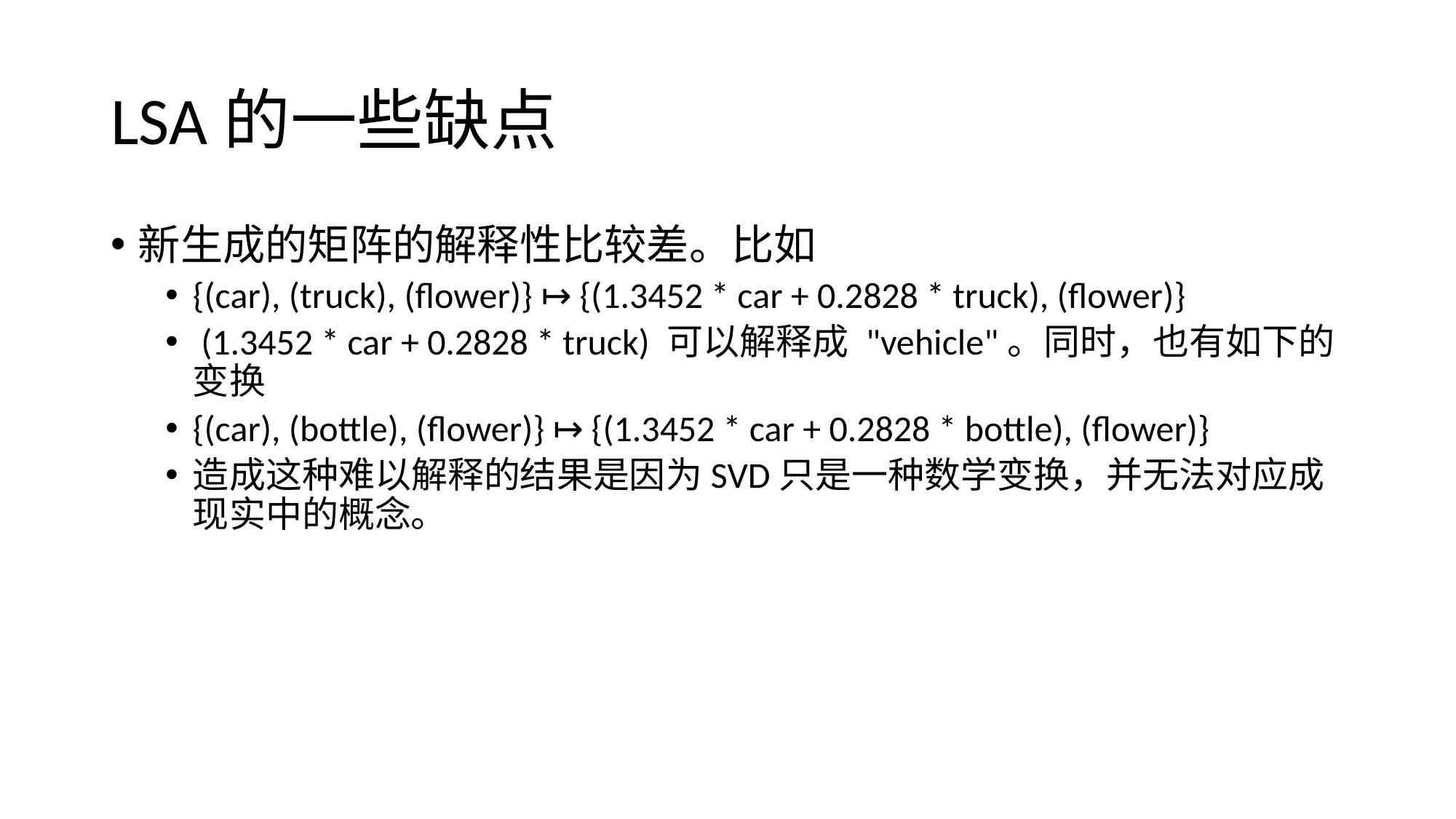

# LSA的一些缺点
新生成的矩阵的解释性比较差。比如
{(car), (truck), (flower)} ↦ {(1.3452 * car + 0.2828 * truck), (flower)}
 (1.3452 * car + 0.2828 * truck) 可以解释成 "vehicle"。同时，也有如下的变换
{(car), (bottle), (flower)} ↦ {(1.3452 * car + 0.2828 * bottle), (flower)}
造成这种难以解释的结果是因为SVD只是一种数学变换，并无法对应成现实中的概念。